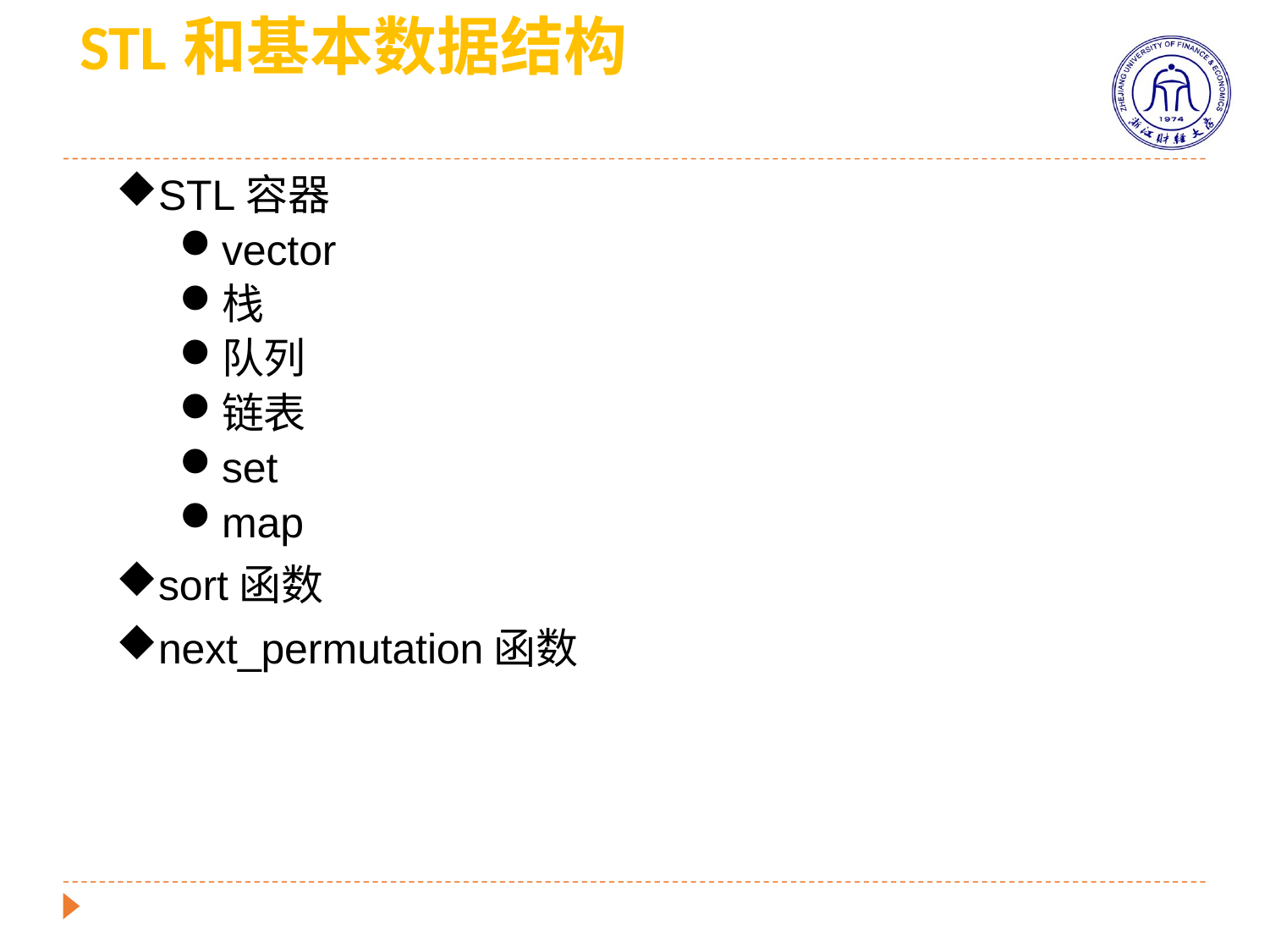

# STL和基本数据结构
STL容器
vector
栈
队列
链表
set
map
sort函数
next_permutation函数